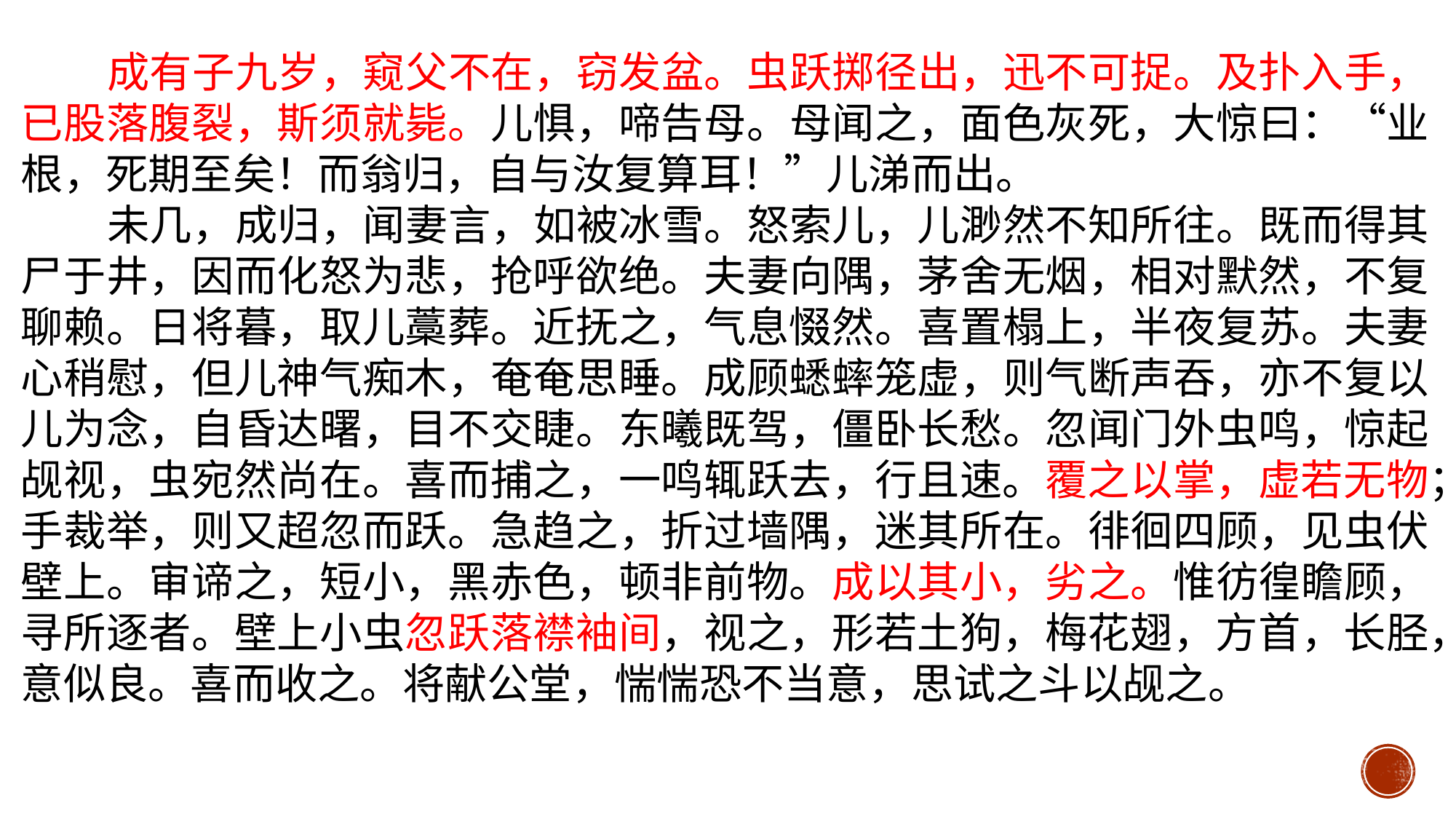

成有子九岁，窥父不在，窃发盆。虫跃掷径出，迅不可捉。及扑入手，已股落腹裂，斯须就毙。儿惧，啼告母。母闻之，面色灰死，大惊曰：“业根，死期至矣！而翁归，自与汝复算耳！”儿涕而出。
    未几，成归，闻妻言，如被冰雪。怒索儿，儿渺然不知所往。既而得其尸于井，因而化怒为悲，抢呼欲绝。夫妻向隅，茅舍无烟，相对默然，不复聊赖。日将暮，取儿藁葬。近抚之，气息惙然。喜置榻上，半夜复苏。夫妻心稍慰，但儿神气痴木，奄奄思睡。成顾蟋蟀笼虚，则气断声吞，亦不复以儿为念，自昏达曙，目不交睫。东曦既驾，僵卧长愁。忽闻门外虫鸣，惊起觇视，虫宛然尚在。喜而捕之，一鸣辄跃去，行且速。覆之以掌，虚若无物；手裁举，则又超忽而跃。急趋之，折过墙隅，迷其所在。徘徊四顾，见虫伏壁上。审谛之，短小，黑赤色，顿非前物。成以其小，劣之。惟彷徨瞻顾，寻所逐者。壁上小虫忽跃落襟袖间，视之，形若土狗，梅花翅，方首，长胫，意似良。喜而收之。将献公堂，惴惴恐不当意，思试之斗以觇之。